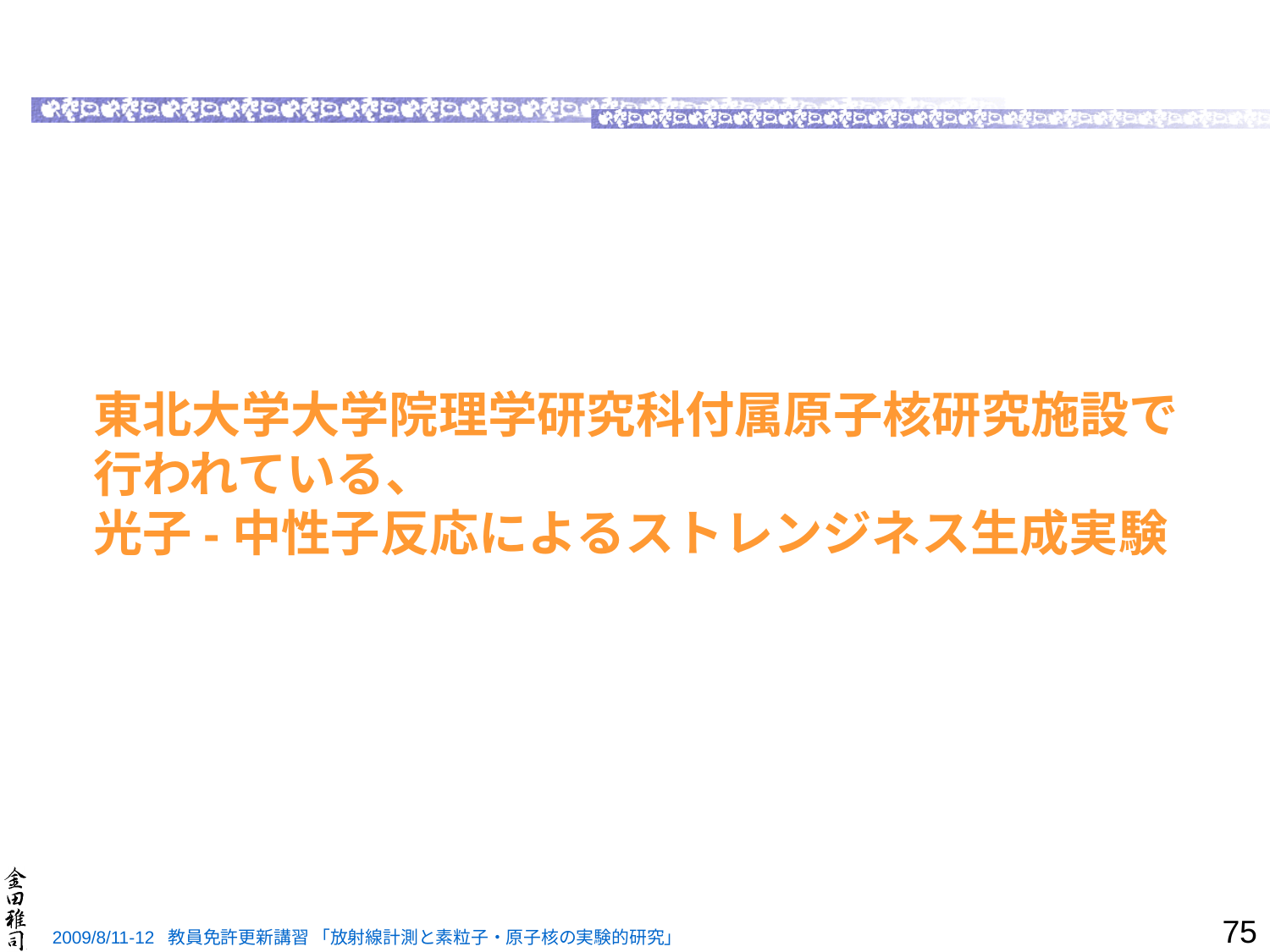

# 東北大学大学院理学研究科付属原子核研究施設で行われている、 光子-中性子反応によるストレンジネス生成実験
75
2009/8/11-12  教員免許更新講習 「放射線計測と素粒子・原子核の実験的研究」